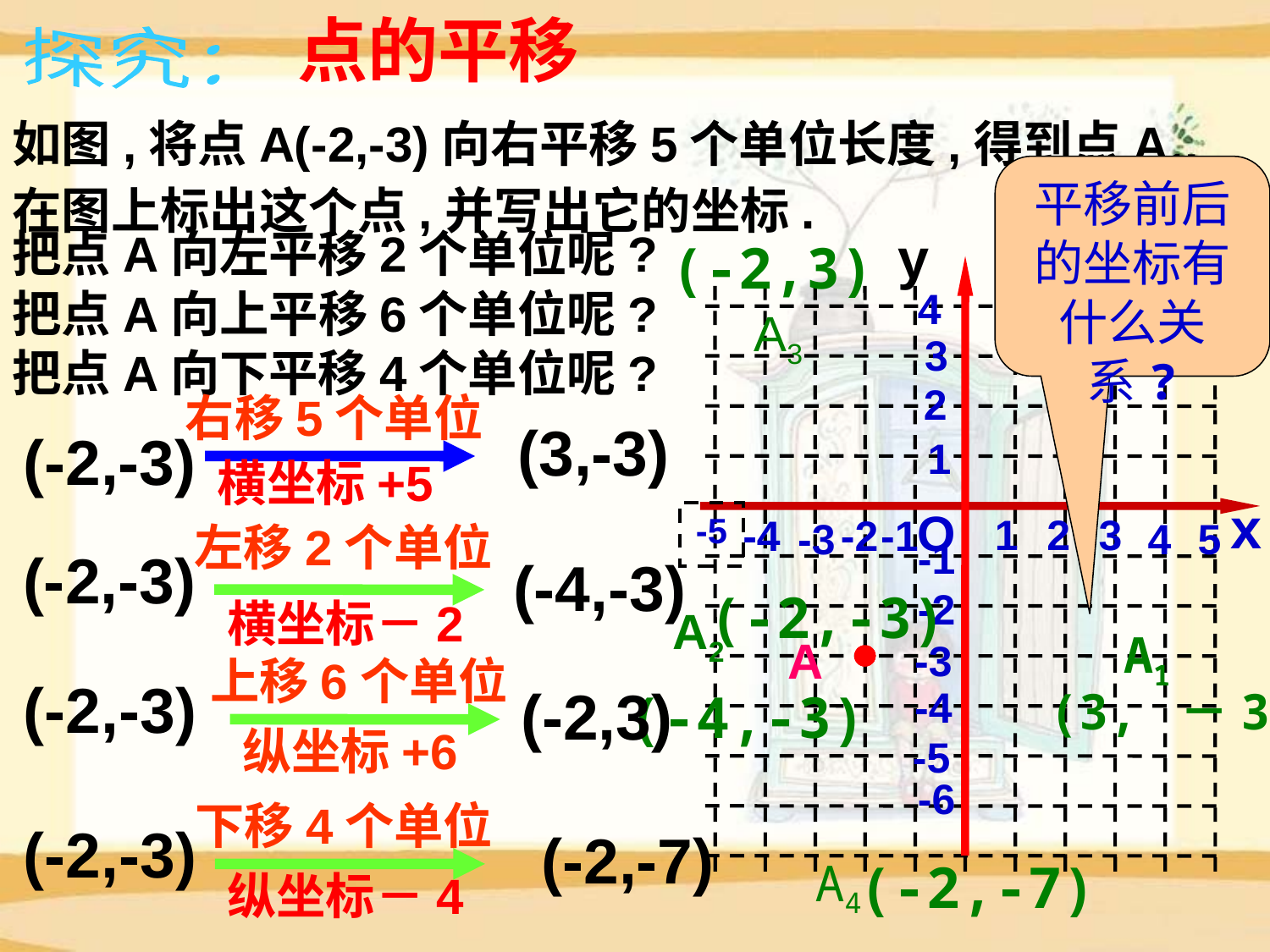

点的平移
探究：
如图,将点A(-2,-3)向右平移5个单位长度,得到点A1,在图上标出这个点,并写出它的坐标.
平移前后的坐标有什么关系?
把点A向左平移2个单位呢?
y
(-2,3)

把点A向上平移6个单位呢?
4

A3
3
把点A向下平移4个单位呢?
2
右移5个单位
(3,-3)
(-2,-3)
1
横坐标+5

x
O
1
2
3
-5
-4
-2
-1

-3
4
5
左移2个单位
-1
(-2,-3)
(-4,-3)
(-2,-3)
-2
横坐标－2

A2
A1
A
-3
上移6个单位

(-2,-3)
(-2,3)
(3, －3)
-4
(-4,-3)
纵坐标+6

-5
-6
下移4个单位
(-2,-3)
(-2,-7)
A4
(-2,-7)
纵坐标－4